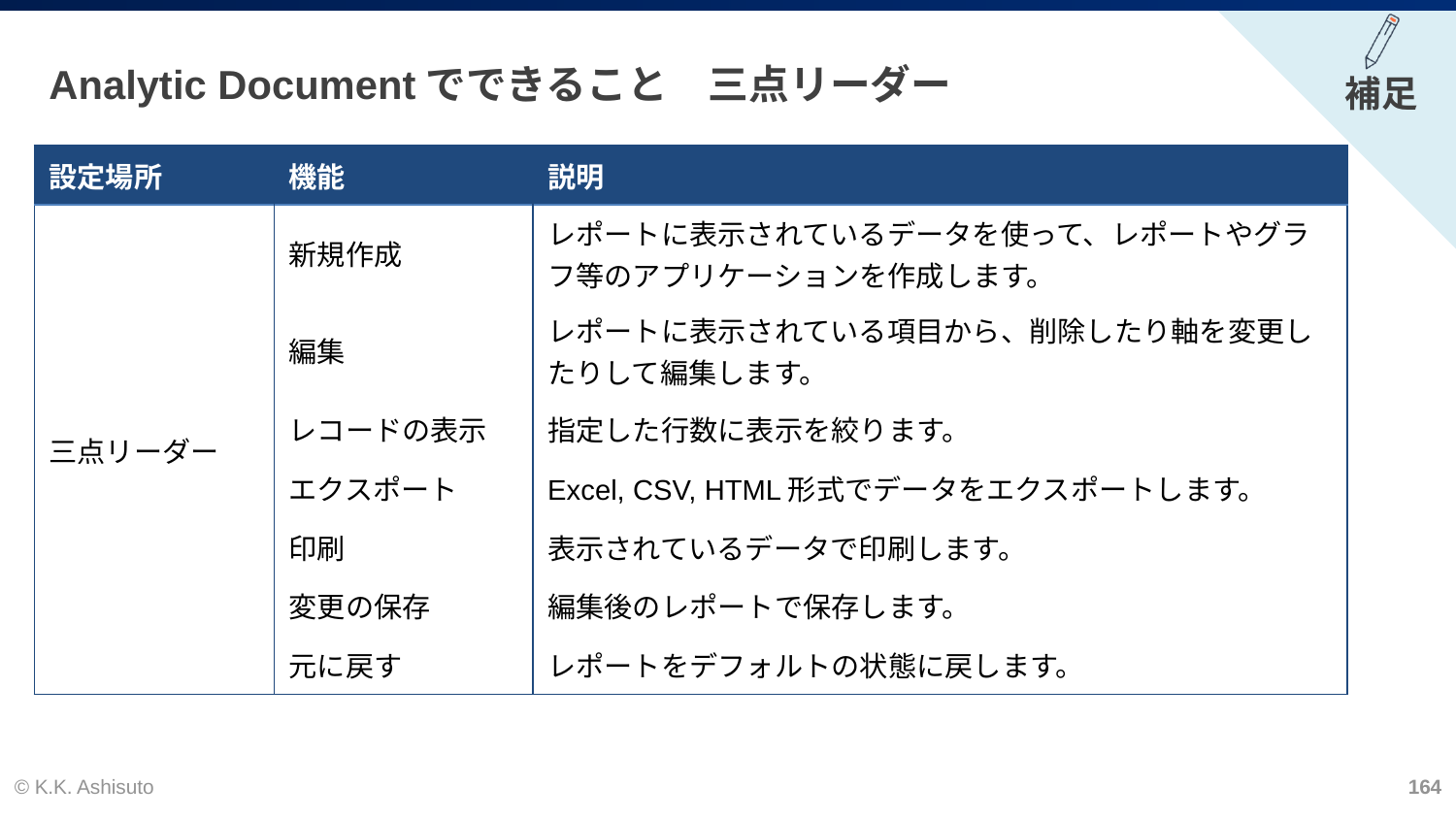

# Analytic Documentでできること　三点リーダー
| 設定場所 | 機能 | 説明 |
| --- | --- | --- |
| 三点リーダー | 新規作成 | レポートに表示されているデータを使って、レポートやグラフ等のアプリケーションを作成します。 |
|  | 編集 | レポートに表示されている項目から、削除したり軸を変更したりして編集します。 |
|  | レコードの表示 | 指定した行数に表示を絞ります。 |
|  | エクスポート | Excel, CSV, HTML形式でデータをエクスポートします。 |
|  | 印刷 | 表示されているデータで印刷します。 |
|  | 変更の保存 | 編集後のレポートで保存します。 |
|  | 元に戻す | レポートをデフォルトの状態に戻します。 |
© K.K. Ashisuto
164